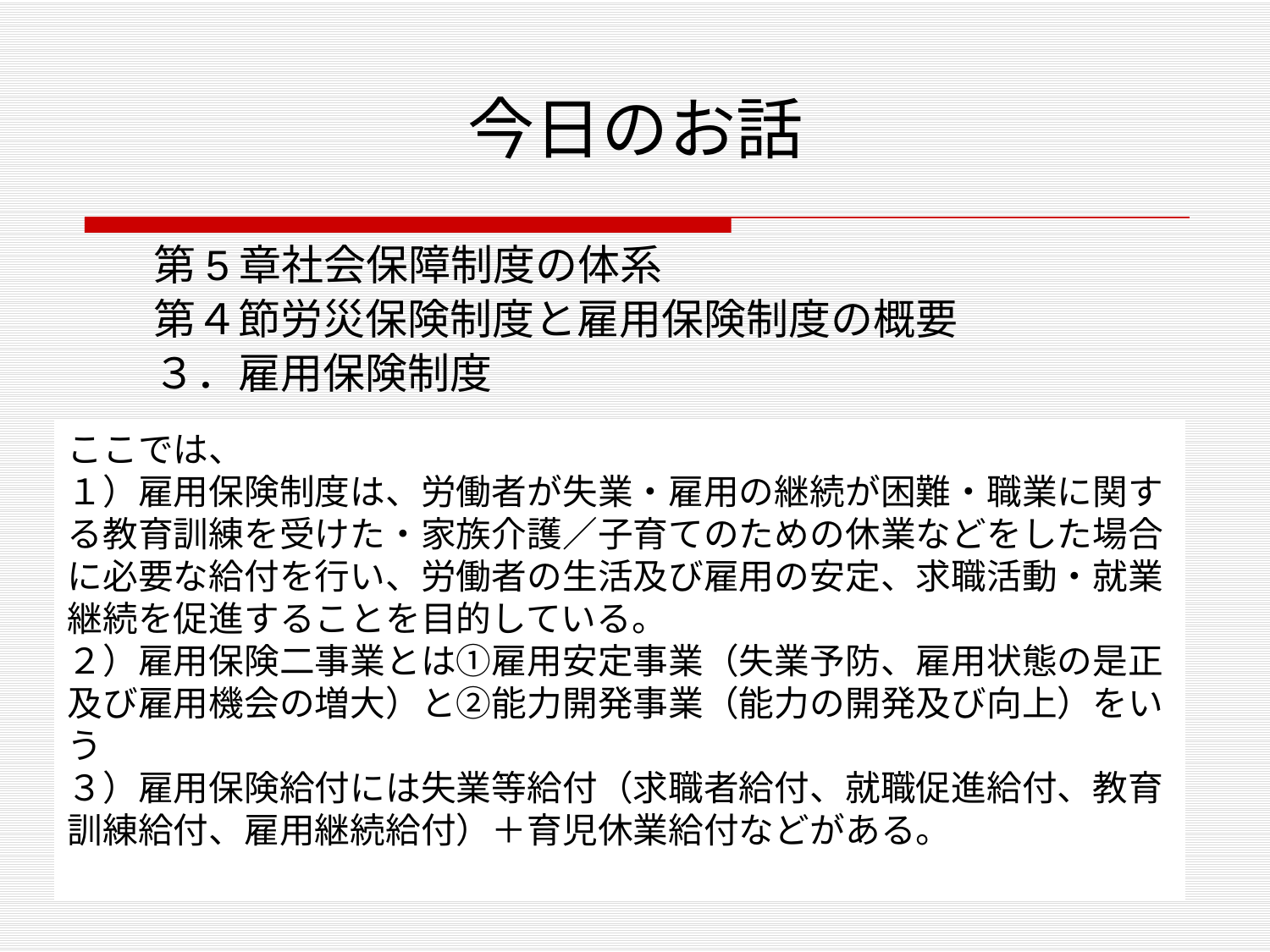

# 今日のお話
第5章社会保障制度の体系
第４節労災保険制度と雇用保険制度の概要
３．雇用保険制度

ここでは、
１）雇用保険制度は、労働者が失業・雇用の継続が困難・職業に関する教育訓練を受けた・家族介護／子育てのための休業などをした場合に必要な給付を行い、労働者の生活及び雇用の安定、求職活動・就業継続を促進することを目的している。
２）雇用保険二事業とは①雇用安定事業（失業予防、雇用状態の是正及び雇用機会の増大）と②能力開発事業（能力の開発及び向上）をいう
３）雇用保険給付には失業等給付（求職者給付、就職促進給付、教育訓練給付、雇用継続給付）＋育児休業給付などがある。

2